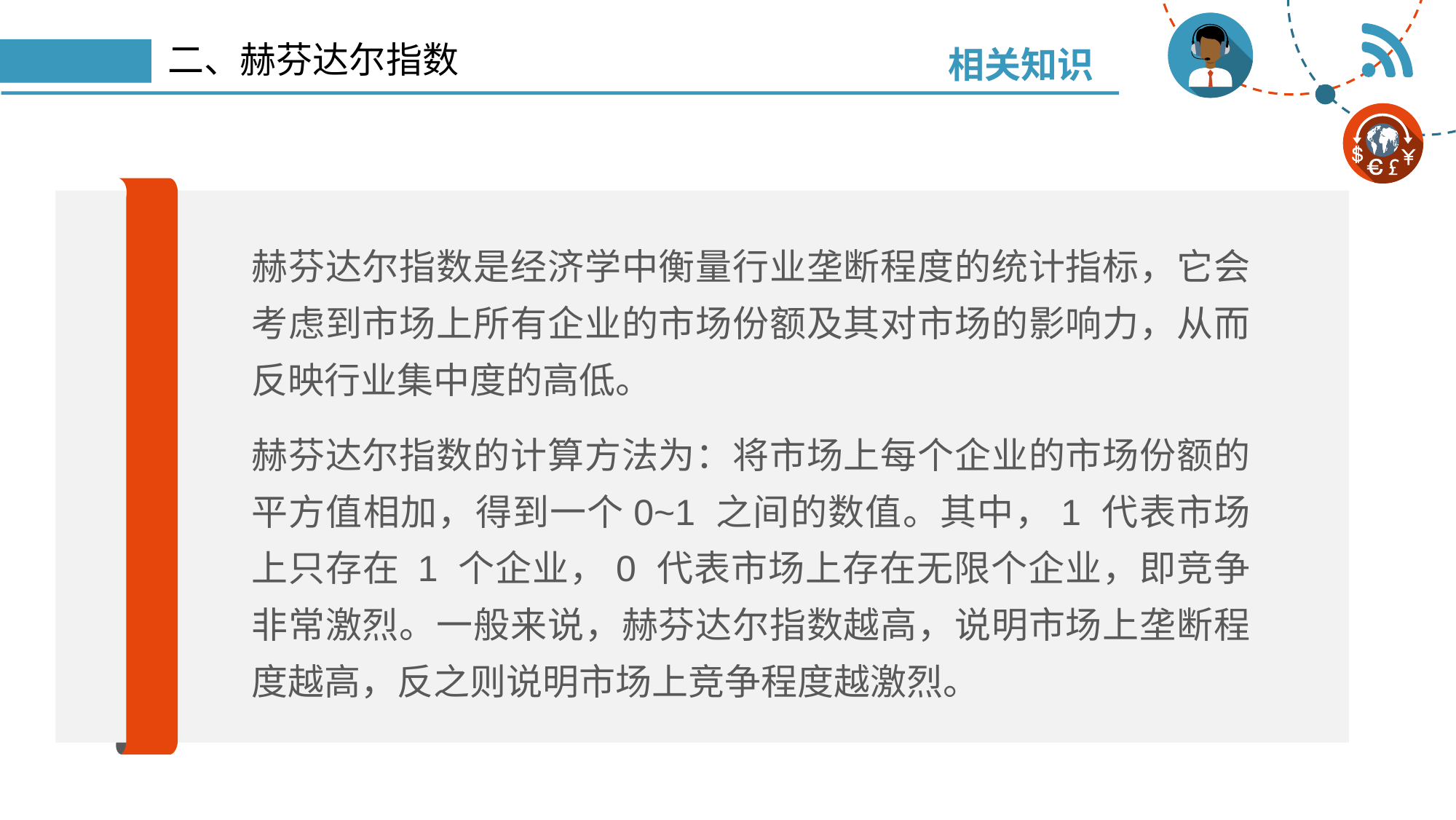

# 二、赫芬达尔指数
相关知识

赫芬达尔指数是经济学中衡量行业垄断程度的统计指标，它会考虑到市场上所有企业的市场份额及其对市场的影响力，从而反映行业集中度的高低。
赫芬达尔指数的计算方法为：将市场上每个企业的市场份额的平方值相加，得到一个0~1 之间的数值。其中，1 代表市场上只存在 1 个企业，0 代表市场上存在无限个企业，即竞争非常激烈。一般来说，赫芬达尔指数越高，说明市场上垄断程度越高，反之则说明市场上竞争程度越激烈。